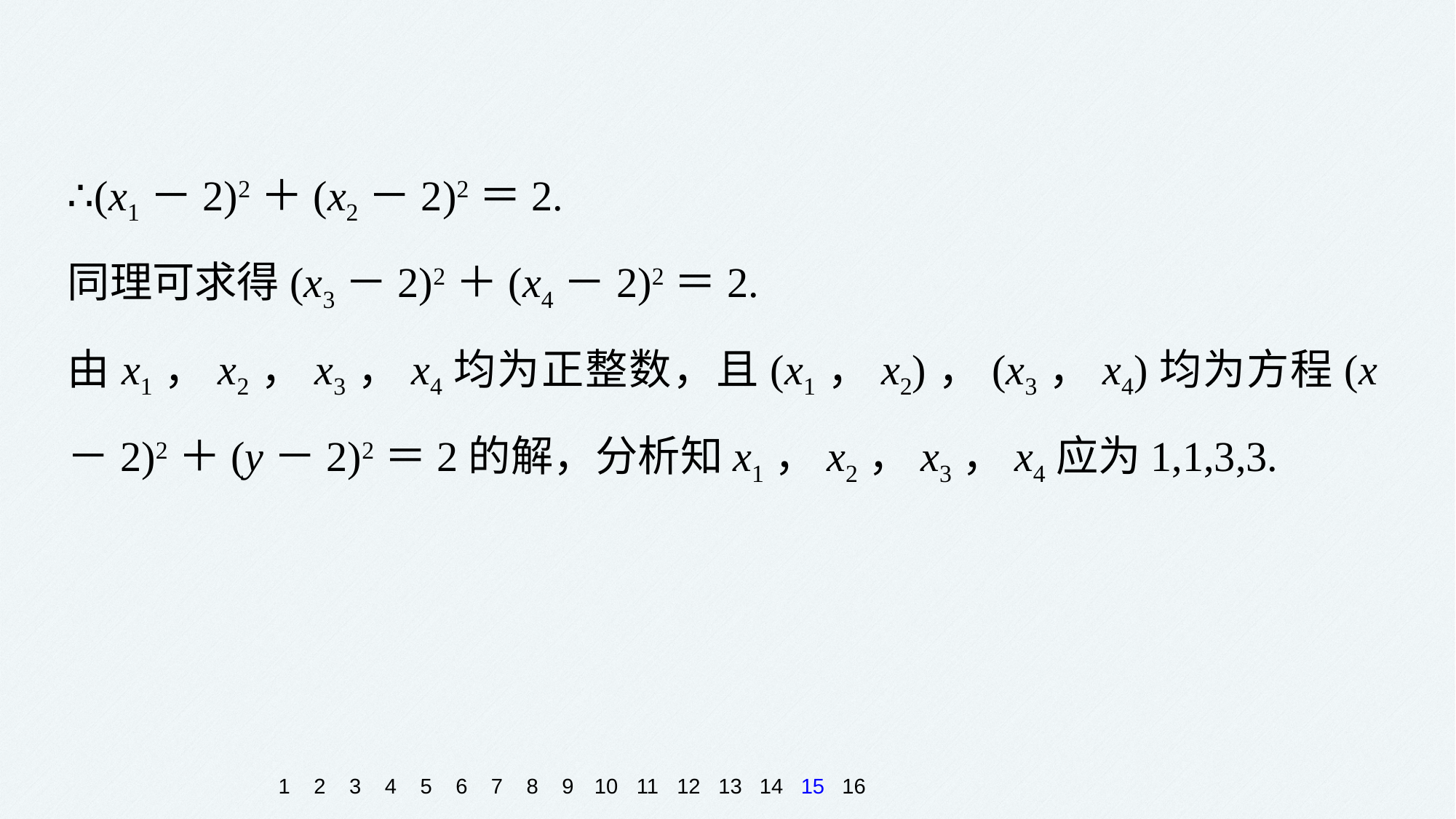

∴(x1－2)2＋(x2－2)2＝2.
同理可求得(x3－2)2＋(x4－2)2＝2.
由x1，x2，x3，x4均为正整数，且(x1，x2)，(x3，x4)均为方程(x－2)2＋(y－2)2＝2的解，分析知x1，x2，x3，x4应为1,1,3,3.
1
2
3
4
5
6
7
8
9
10
11
12
13
14
15
16